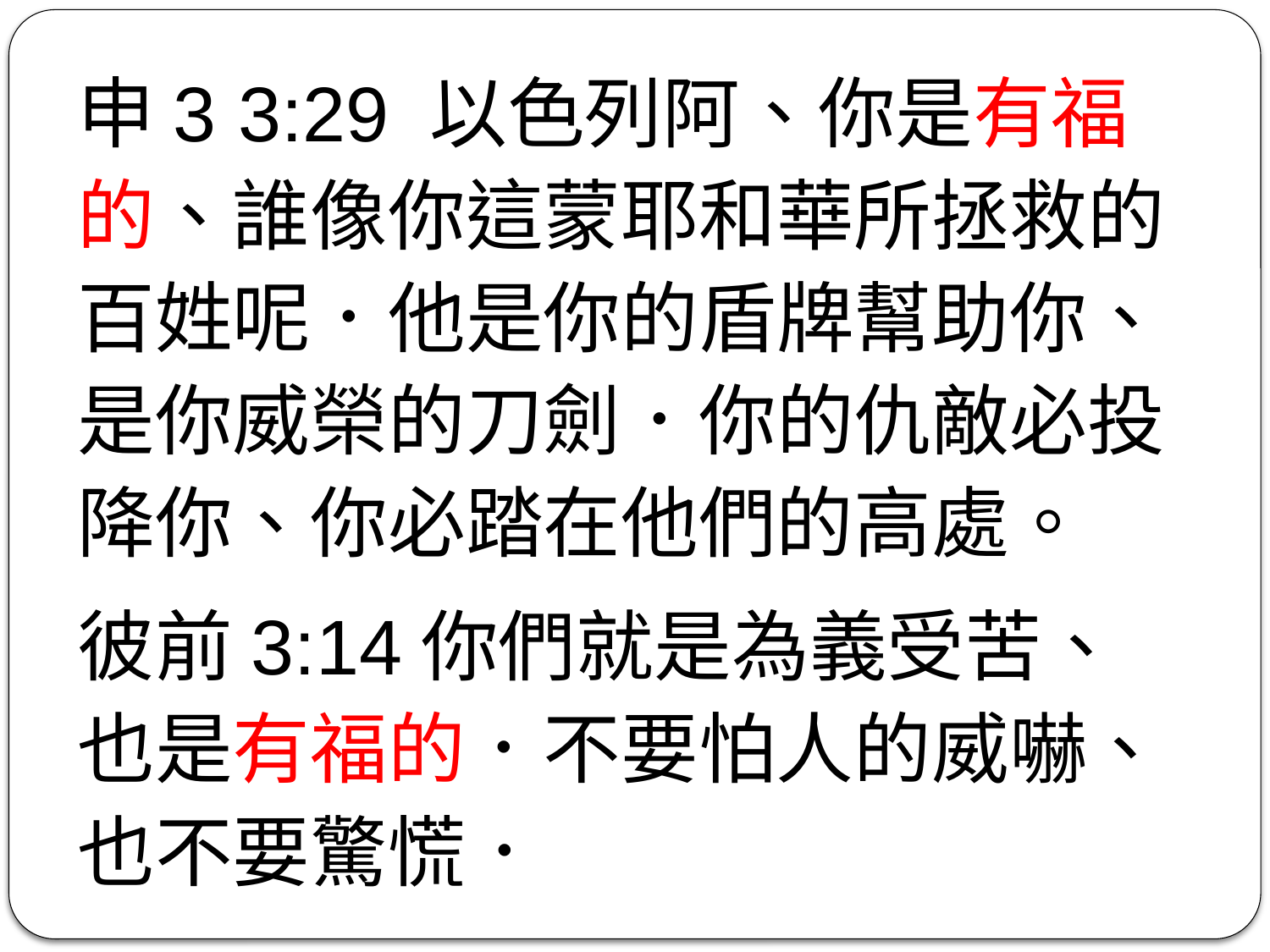

申3 3:29 以色列阿、你是有福的、誰像你這蒙耶和華所拯救的百姓呢．他是你的盾牌幫助你、是你威榮的刀劍．你的仇敵必投降你、你必踏在他們的高處。
彼前3:14你們就是為義受苦、也是有福的．不要怕人的威嚇、也不要驚慌．